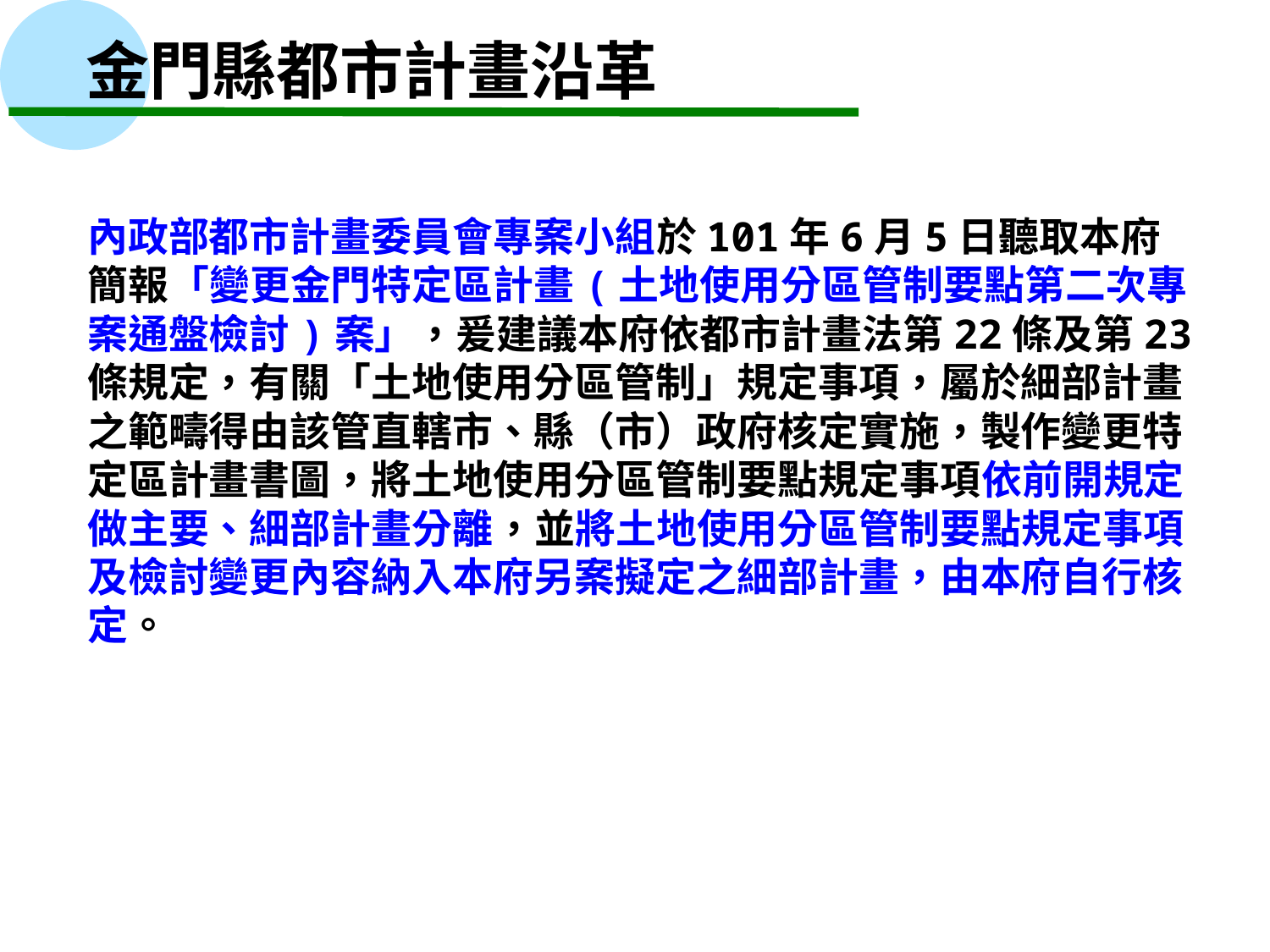

金門縣都市計畫沿革

內政部都市計畫委員會專案小組於101年6月5日聽取本府簡報「變更金門特定區計畫(土地使用分區管制要點第二次專案通盤檢討)案」，爰建議本府依都市計畫法第22條及第23條規定，有關「土地使用分區管制」規定事項，屬於細部計畫之範疇得由該管直轄市、縣（市）政府核定實施，製作變更特定區計畫書圖，將土地使用分區管制要點規定事項依前開規定做主要、細部計畫分離，並將土地使用分區管制要點規定事項及檢討變更內容納入本府另案擬定之細部計畫，由本府自行核定。